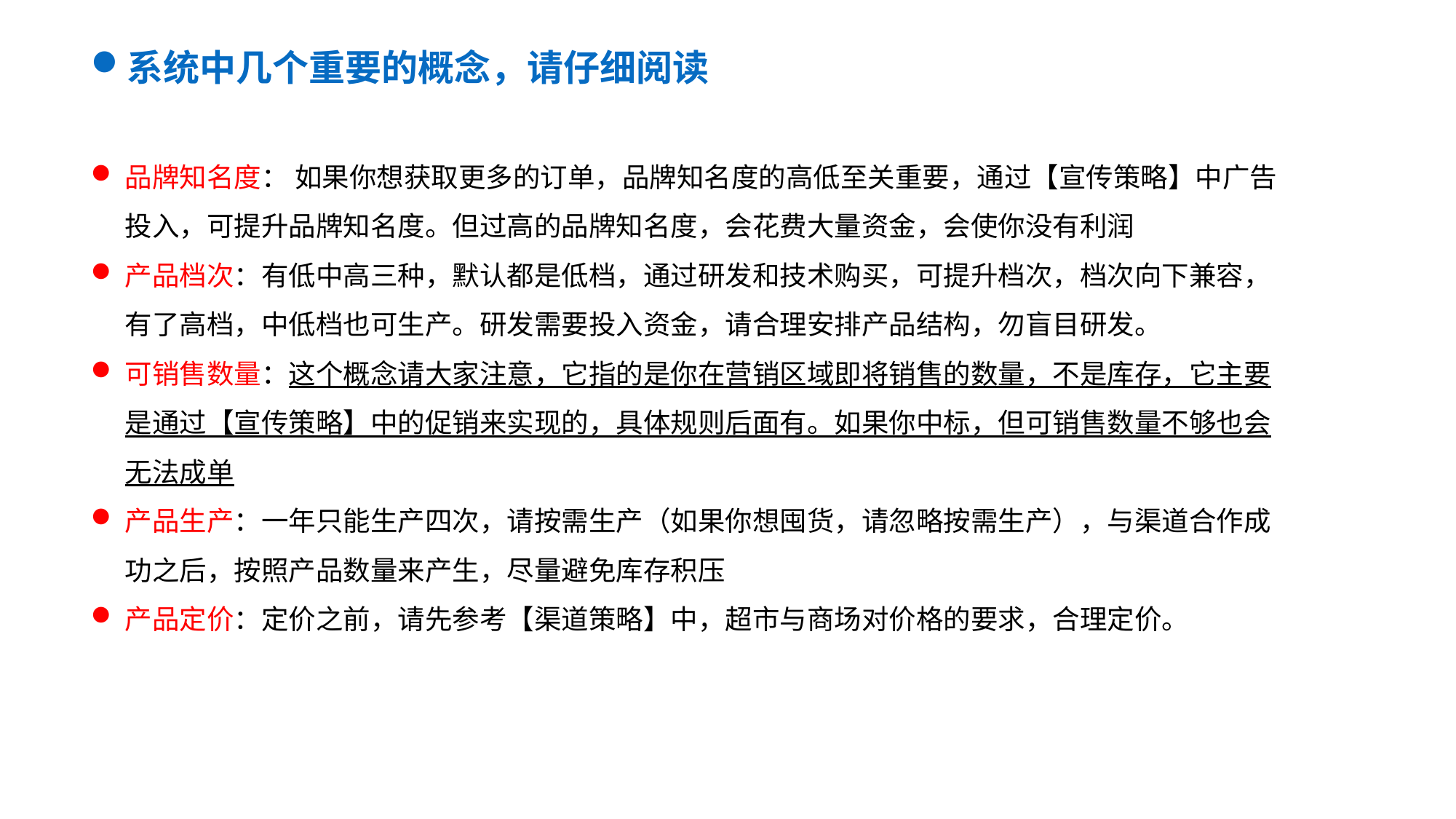

系统中几个重要的概念，请仔细阅读

品牌知名度： 如果你想获取更多的订单，品牌知名度的高低至关重要，通过【宣传策略】中广告投入，可提升品牌知名度。但过高的品牌知名度，会花费大量资金，会使你没有利润
产品档次：有低中高三种，默认都是低档，通过研发和技术购买，可提升档次，档次向下兼容，有了高档，中低档也可生产。研发需要投入资金，请合理安排产品结构，勿盲目研发。
可销售数量：这个概念请大家注意，它指的是你在营销区域即将销售的数量，不是库存，它主要是通过【宣传策略】中的促销来实现的，具体规则后面有。如果你中标，但可销售数量不够也会无法成单
产品生产：一年只能生产四次，请按需生产（如果你想囤货，请忽略按需生产），与渠道合作成功之后，按照产品数量来产生，尽量避免库存积压
产品定价：定价之前，请先参考【渠道策略】中，超市与商场对价格的要求，合理定价。